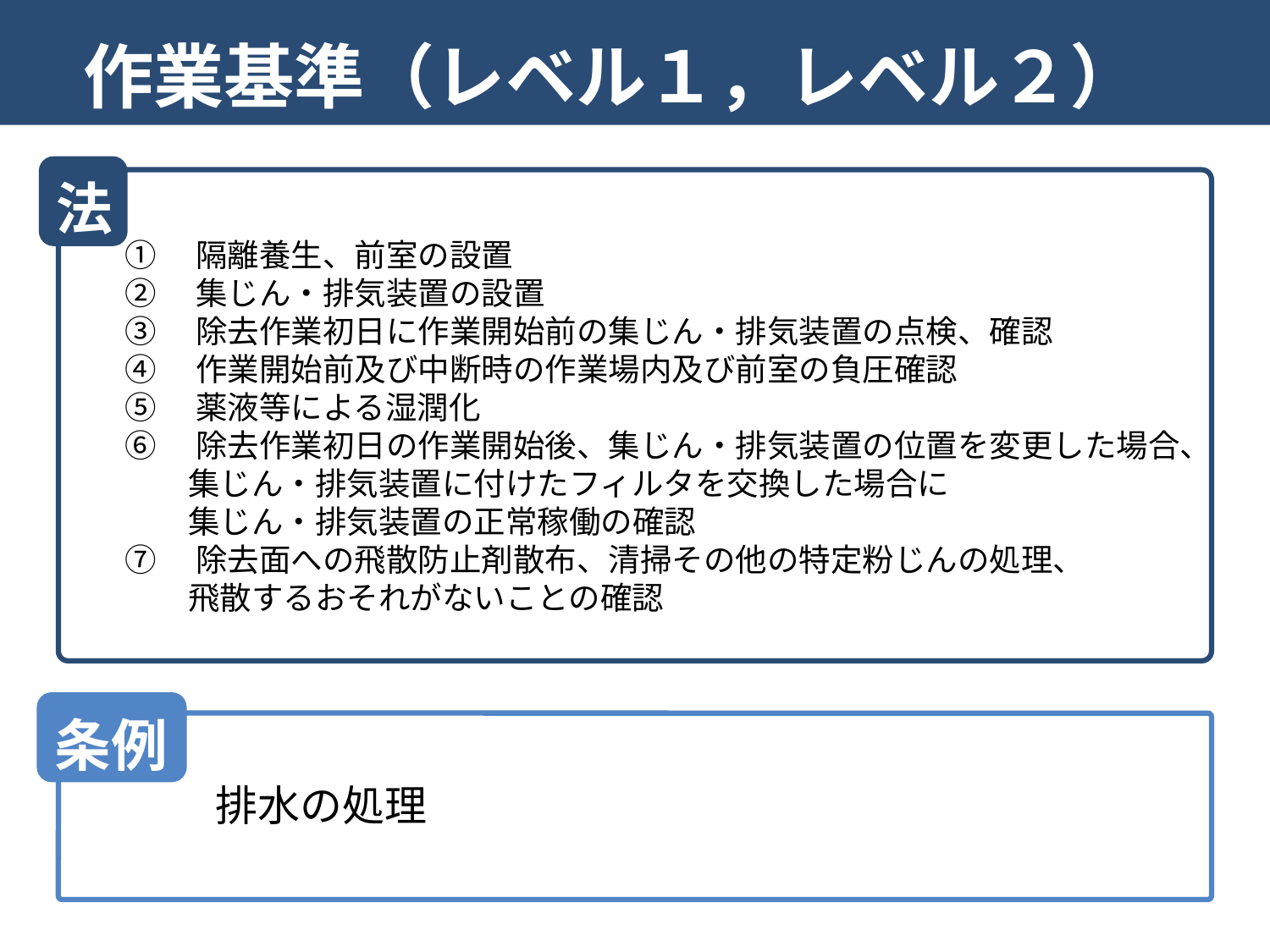

作業基準（レベル１，レベル２）

法

①　隔離養生、前室の設置
②　集じん・排気装置の設置
③　除去作業初日に作業開始前の集じん・排気装置の点検、確認
④　作業開始前及び中断時の作業場内及び前室の負圧確認
⑤　薬液等による湿潤化
⑥　除去作業初日の作業開始後、集じん・排気装置の位置を変更した場合、
　　集じん・排気装置に付けたフィルタを交換した場合に
　　集じん・排気装置の正常稼働の確認
⑦　除去面への飛散防止剤散布、清掃その他の特定粉じんの処理、
　　飛散するおそれがないことの確認

条例

排水の処理